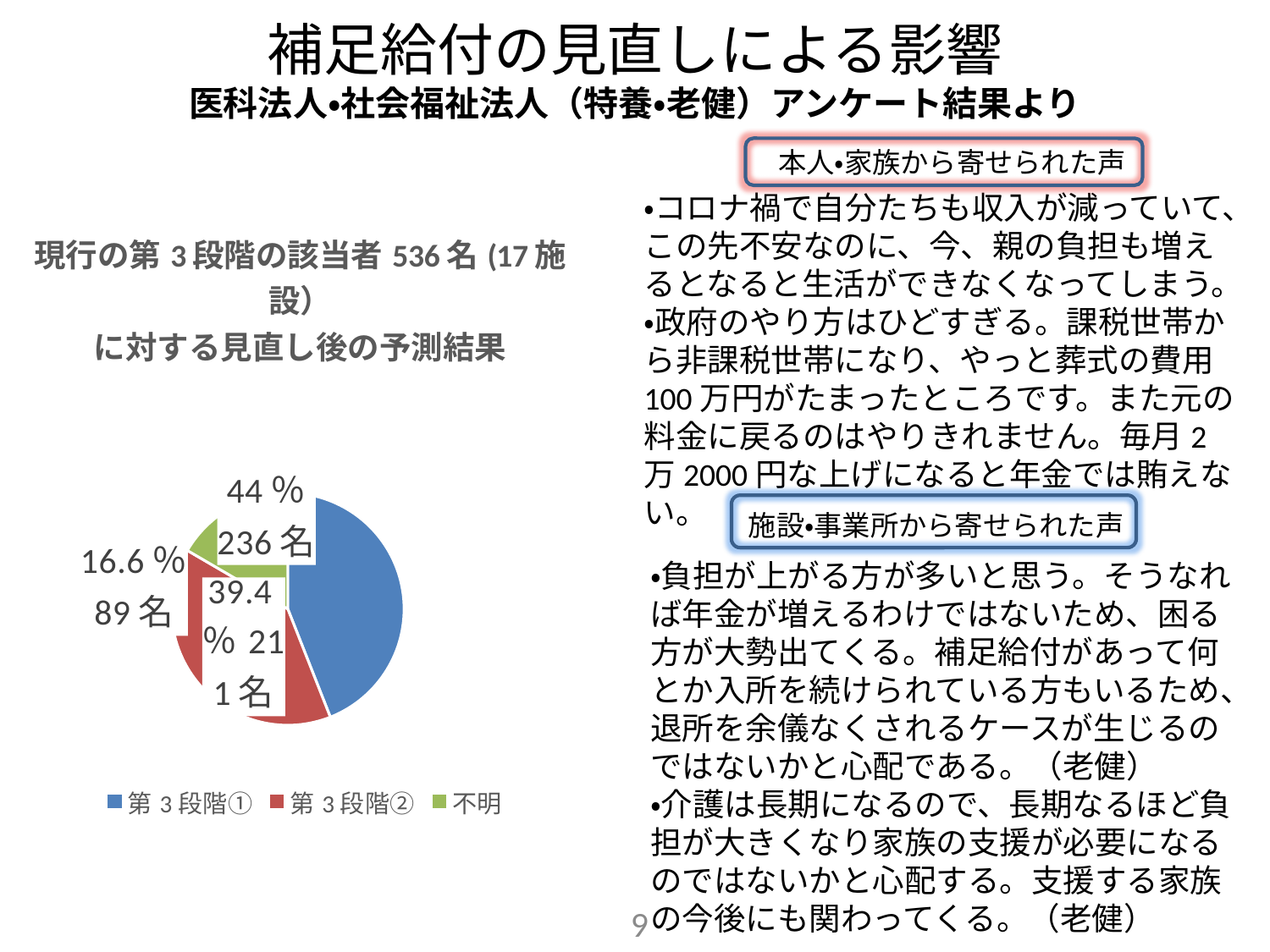

# 補足給付の見直しによる影響 医科法人・社会福祉法人（特養・老健）アンケート結果より

本人・家族から寄せられた声
・コロナ禍で自分たちも収入が減っていて、この先不安なのに、今、親の負担も増えるとなると生活ができなくなってしまう。
・政府のやり方はひどすぎる。課税世帯から非課税世帯になり、やっと葬式の費用100万円がたまったところです。また元の料金に戻るのはやりきれません。毎月2万2000円な上げになると年金では賄えない。

### Chart: 現行の第3段階の該当者536名(17施設）
に対する見直し後の予測結果

| Category |  |  |
|---|---|---|
| 第3段階① | 236.0 | 0.44 |
| 第3段階② | 211.0 | 0.394 |
| 不明 | 89.0 | 0.166 |
施設・事業所から寄せられた声
・負担が上がる方が多いと思う。そうなれば年金が増えるわけではないため、困る方が大勢出てくる。補足給付があって何とか入所を続けられている方もいるため、退所を余儀なくされるケースが生じるのではないかと心配である。（老健）
・介護は長期になるので、長期なるほど負担が大きくなり家族の支援が必要になるのではないかと心配する。支援する家族の今後にも関わってくる。（老健）
9